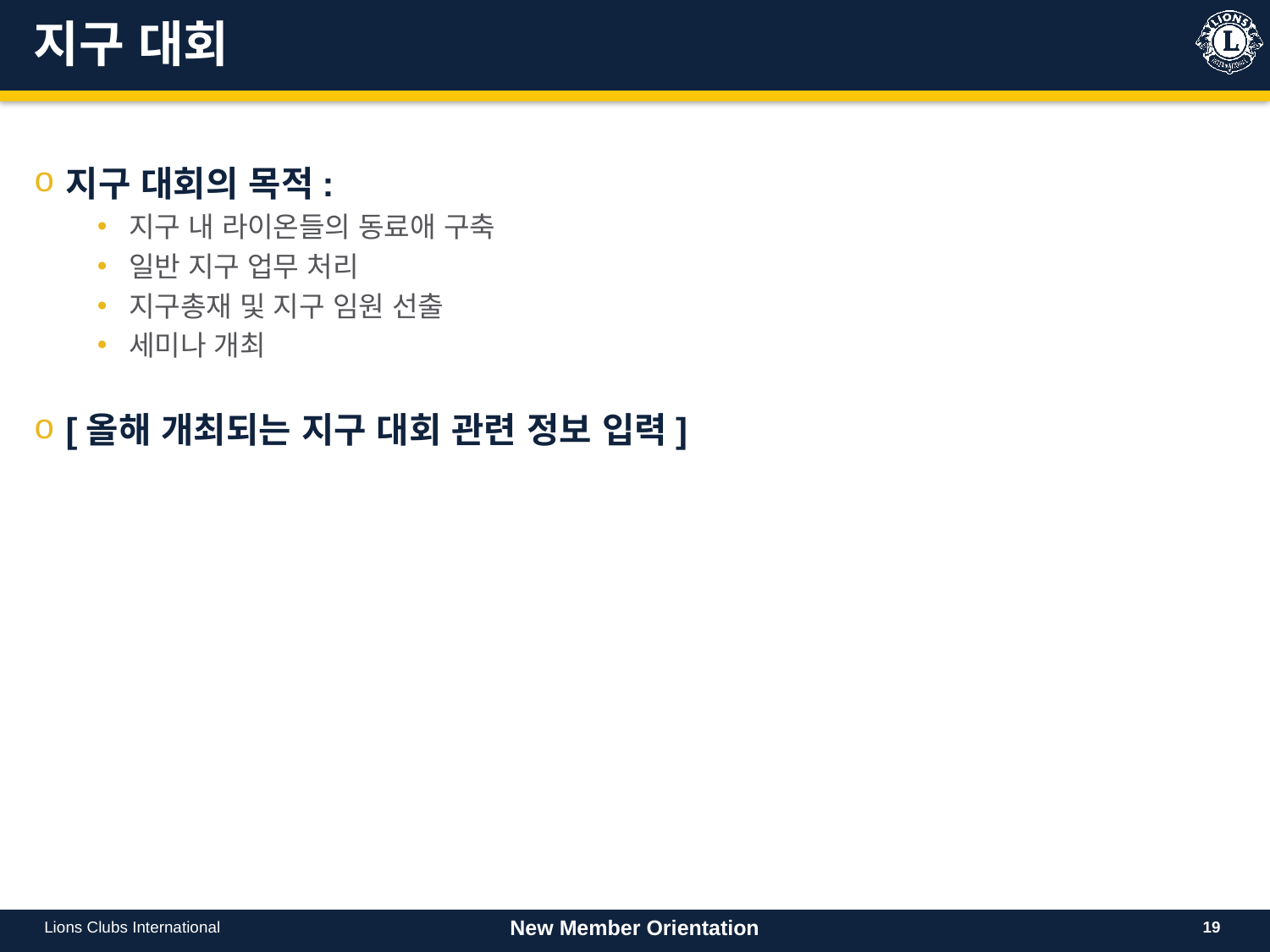

# 지구 대회
지구 대회의 목적:
지구 내 라이온들의 동료애 구축
일반 지구 업무 처리
지구총재 및 지구 임원 선출
세미나 개최

[올해 개최되는 지구 대회 관련 정보 입력]